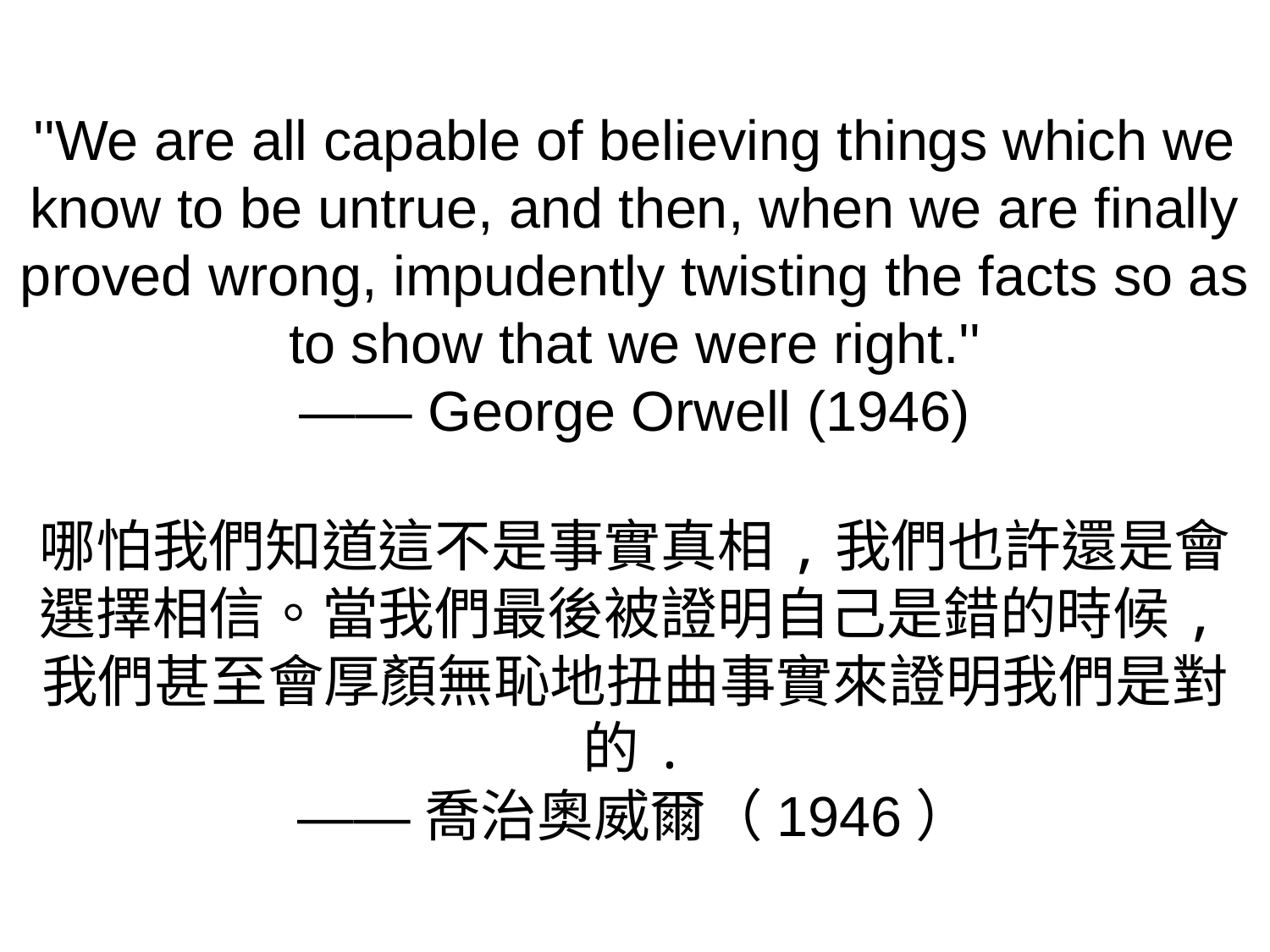

# ''We are all capable of believing things which we know to be untrue, and then, when we are finally proved wrong, impudently twisting the facts so as to show that we were right.'' —— George Orwell (1946) 哪怕我們知道這不是事實真相,我們也許還是會選擇相信。當我們最後被證明自己是錯的時候,我們甚至會厚顏無恥地扭曲事實來證明我們是對的. ——喬治奧威爾（1946）